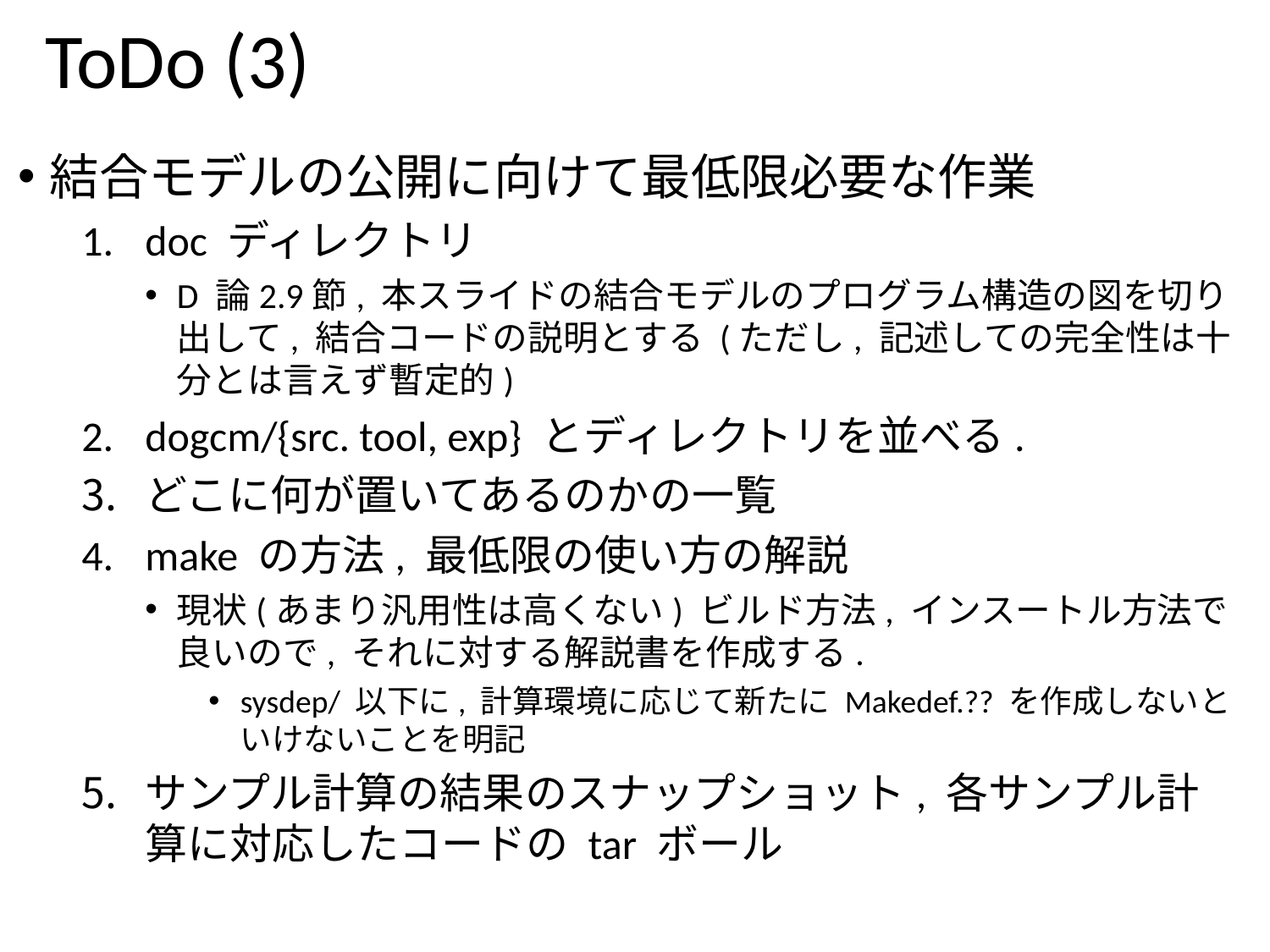

# ToDo (3)
結合モデルの公開に向けて最低限必要な作業
doc ディレクトリ
D 論2.9節, 本スライドの結合モデルのプログラム構造の図を切り出して, 結合コードの説明とする (ただし, 記述しての完全性は十分とは言えず暫定的)
dogcm/{src. tool, exp} とディレクトリを並べる.
どこに何が置いてあるのかの一覧
make の方法, 最低限の使い方の解説
現状(あまり汎用性は高くない) ビルド方法, インスートル方法で良いので, それに対する解説書を作成する.
sysdep/ 以下に, 計算環境に応じて新たに Makedef.?? を作成しないといけないことを明記
サンプル計算の結果のスナップショット, 各サンプル計算に対応したコードの tar ボール